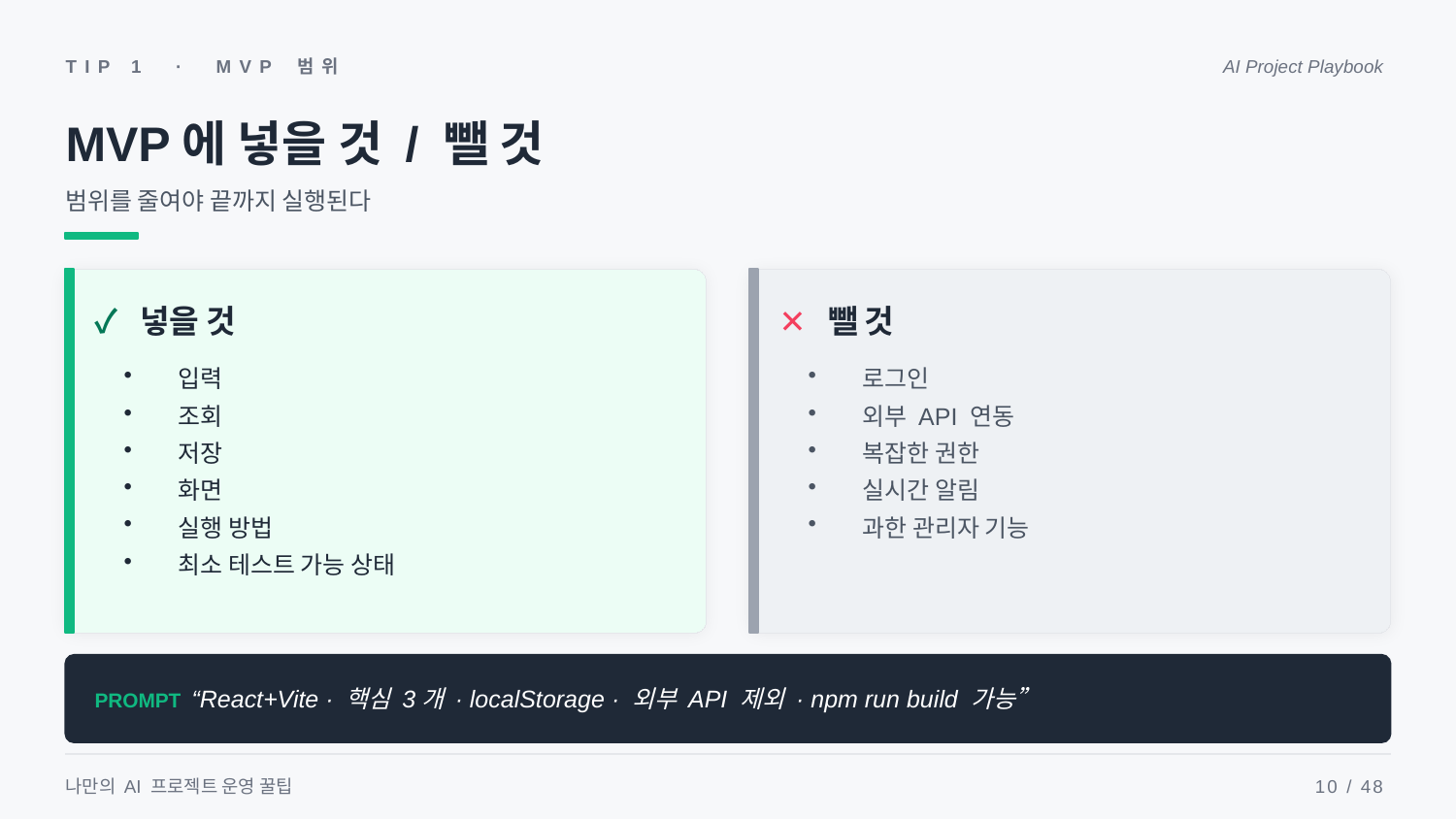

TIP 1  ·  MVP 범위
AI Project Playbook
MVP에 넣을 것 / 뺄 것
범위를 줄여야 끝까지 실행된다

✓  넣을 것
✕  뺄 것
입력
조회
저장
화면
실행 방법
최소 테스트 가능 상태
로그인
외부 API 연동
복잡한 권한
실시간 알림
과한 관리자 기능

PROMPT  “React+Vite · 핵심 3개 · localStorage · 외부 API 제외 · npm run build 가능”

나만의 AI 프로젝트 운영 꿀팁
10 / 48